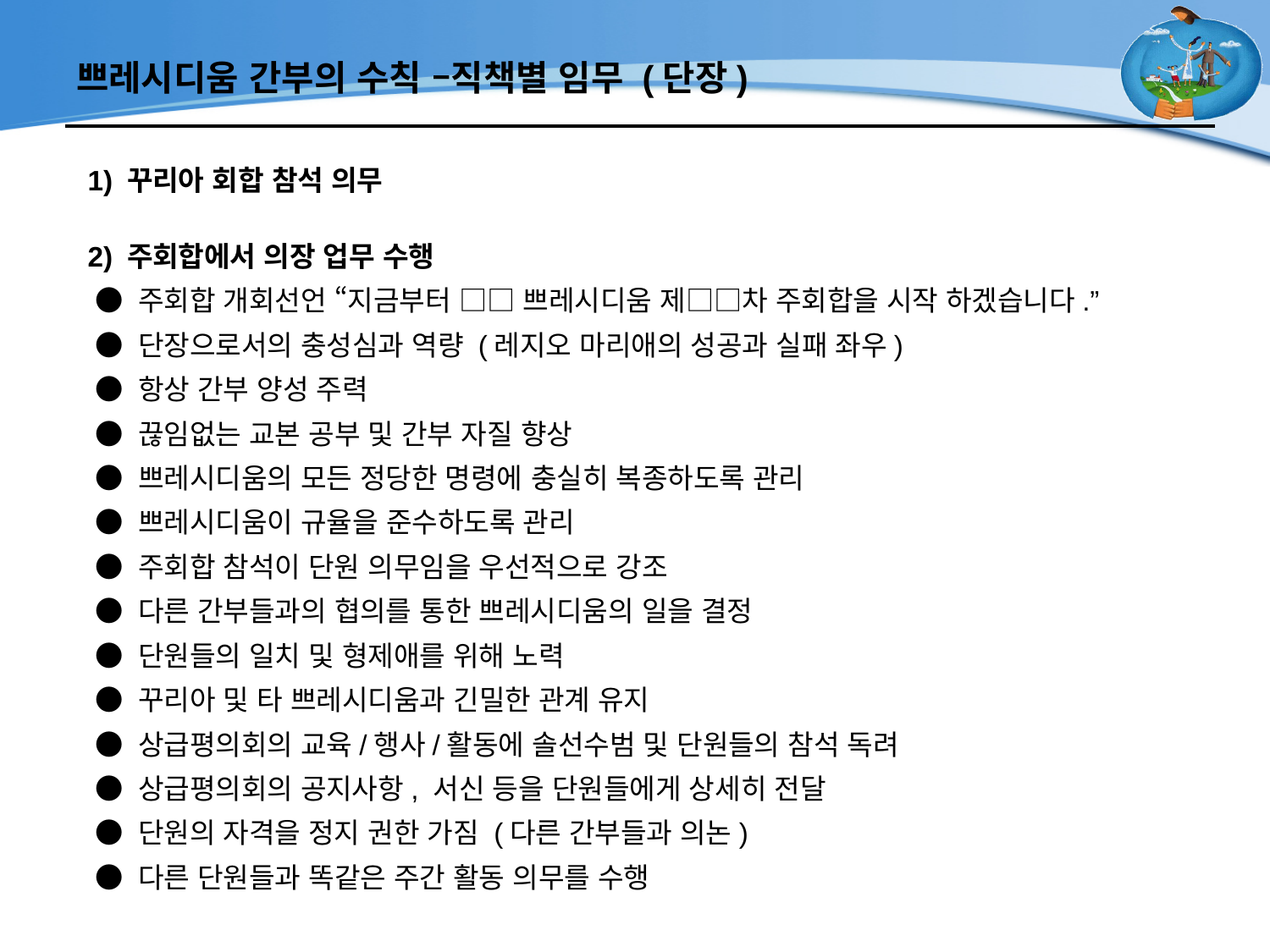

# 쁘레시디움 간부의 수칙 –직책별 임무 (단장)
1) 꾸리아 회합 참석 의무

2) 주회합에서 의장 업무 수행
 ● 주회합 개회선언 “지금부터 □□ 쁘레시디움 제□□차 주회합을 시작 하겠습니다.”
 ● 단장으로서의 충성심과 역량 (레지오 마리애의 성공과 실패 좌우)
 ● 항상 간부 양성 주력
 ● 끊임없는 교본 공부 및 간부 자질 향상
 ● 쁘레시디움의 모든 정당한 명령에 충실히 복종하도록 관리
 ● 쁘레시디움이 규율을 준수하도록 관리
 ● 주회합 참석이 단원 의무임을 우선적으로 강조
 ● 다른 간부들과의 협의를 통한 쁘레시디움의 일을 결정
 ● 단원들의 일치 및 형제애를 위해 노력
 ● 꾸리아 및 타 쁘레시디움과 긴밀한 관계 유지
 ● 상급평의회의 교육/행사/활동에 솔선수범 및 단원들의 참석 독려
 ● 상급평의회의 공지사항, 서신 등을 단원들에게 상세히 전달
 ● 단원의 자격을 정지 권한 가짐 (다른 간부들과 의논)
 ● 다른 단원들과 똑같은 주간 활동 의무를 수행